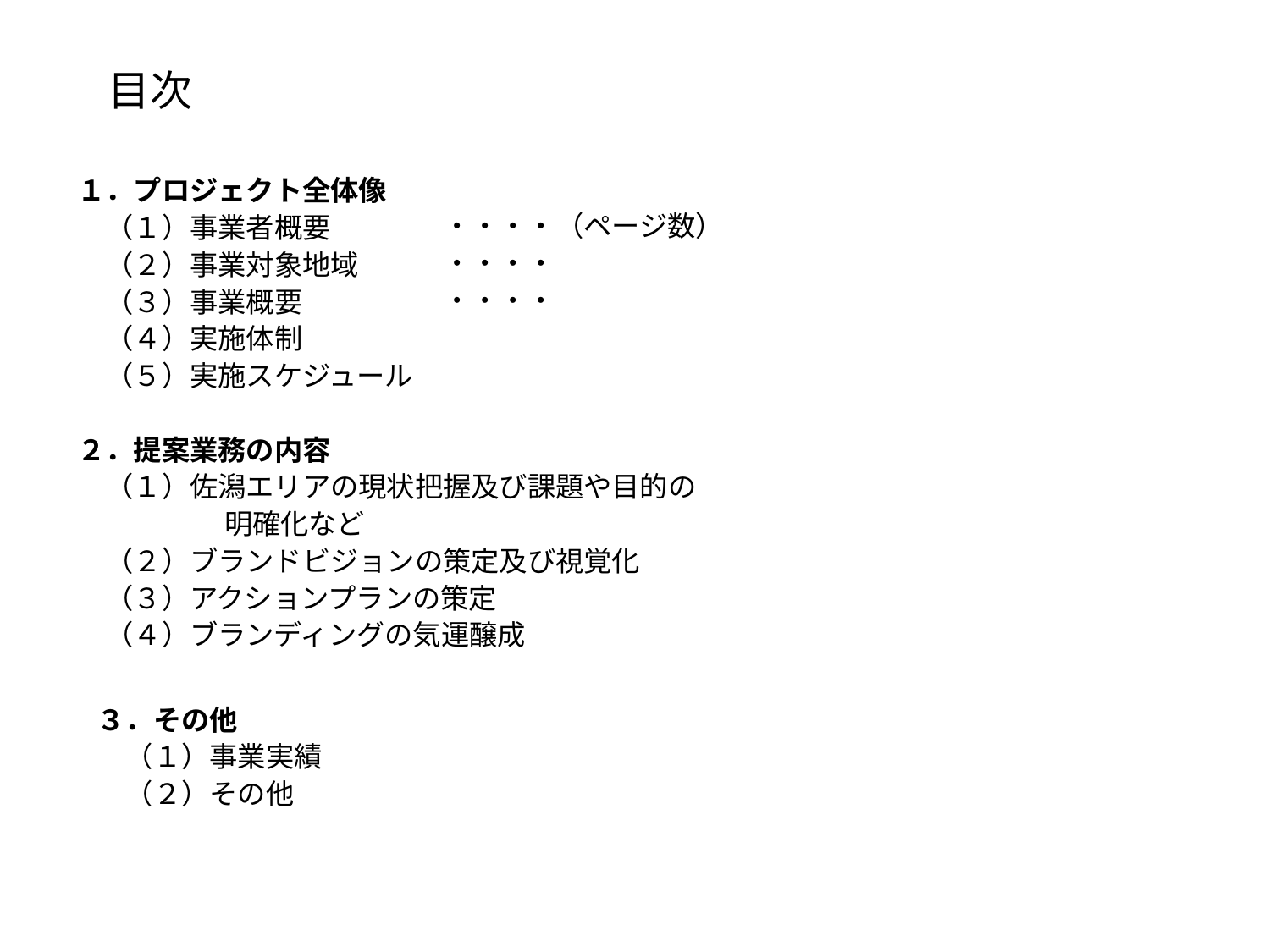

目次
１．プロジェクト全体像
　（１）事業者概要
　（２）事業対象地域
　（３）事業概要
　（４）実施体制
　（５）実施スケジュール

２．提案業務の内容
　（１）佐潟エリアの現状把握及び課題や目的の
　　　　　 明確化など
　（２）ブランドビジョンの策定及び視覚化
　（３）アクションプランの策定
　（４）ブランディングの気運醸成
・・・・（ページ数）
・・・・
・・・・
３．その他
　（１）事業実績
　（２）その他